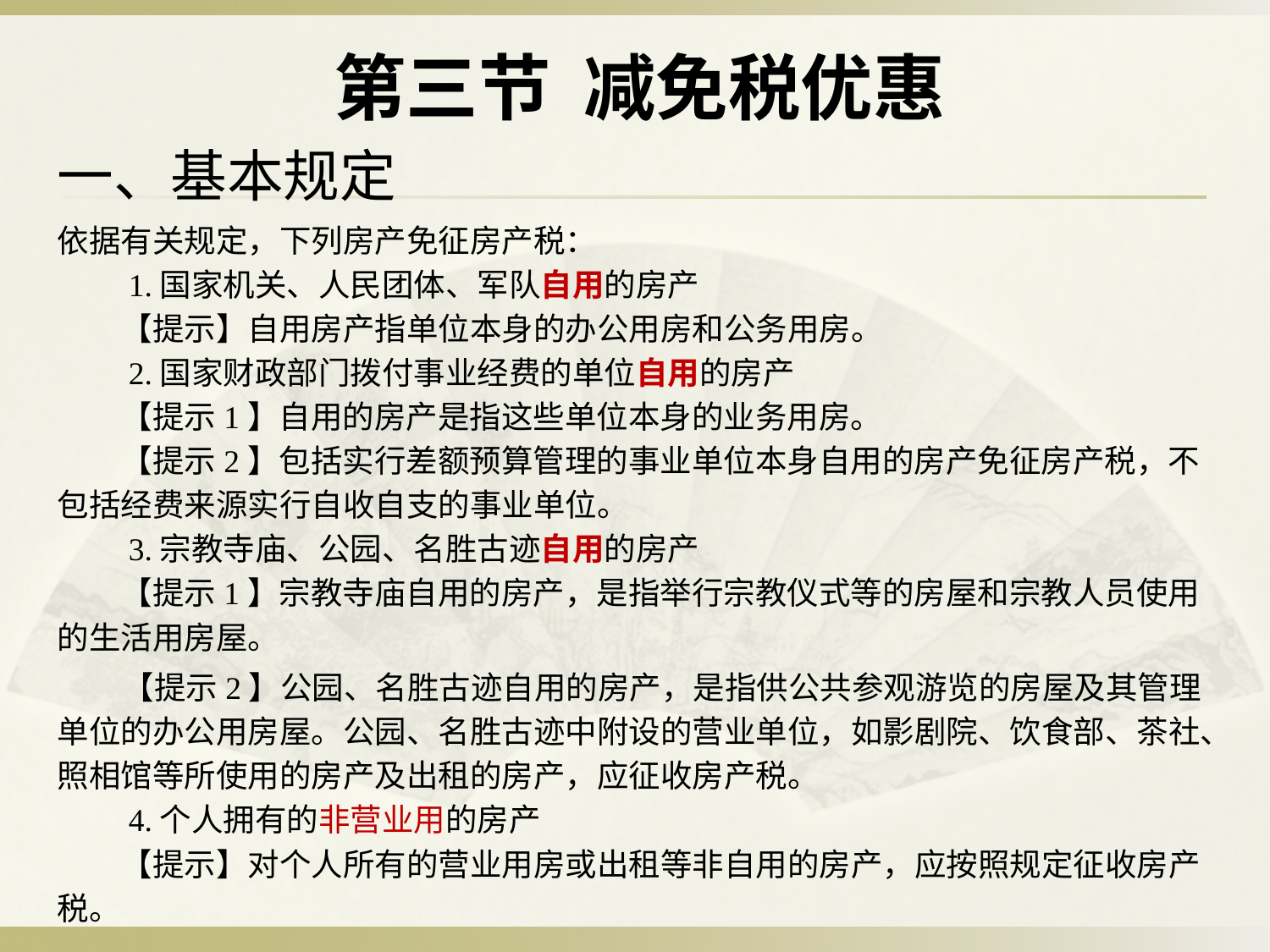

第三节  减免税优惠
一、基本规定
依据有关规定，下列房产免征房产税：
　　1.国家机关、人民团体、军队自用的房产
　　【提示】自用房产指单位本身的办公用房和公务用房。
　　2.国家财政部门拨付事业经费的单位自用的房产
　　【提示1】自用的房产是指这些单位本身的业务用房。
　　【提示2】包括实行差额预算管理的事业单位本身自用的房产免征房产税，不包括经费来源实行自收自支的事业单位。
　　3.宗教寺庙、公园、名胜古迹自用的房产
　　【提示1】宗教寺庙自用的房产，是指举行宗教仪式等的房屋和宗教人员使用的生活用房屋。
        【提示2】公园、名胜古迹自用的房产，是指供公共参观游览的房屋及其管理单位的办公用房屋。公园、名胜古迹中附设的营业单位，如影剧院、饮食部、茶社、照相馆等所使用的房产及出租的房产，应征收房产税。
　　4.个人拥有的非营业用的房产
　　【提示】对个人所有的营业用房或出租等非自用的房产，应按照规定征收房产税。